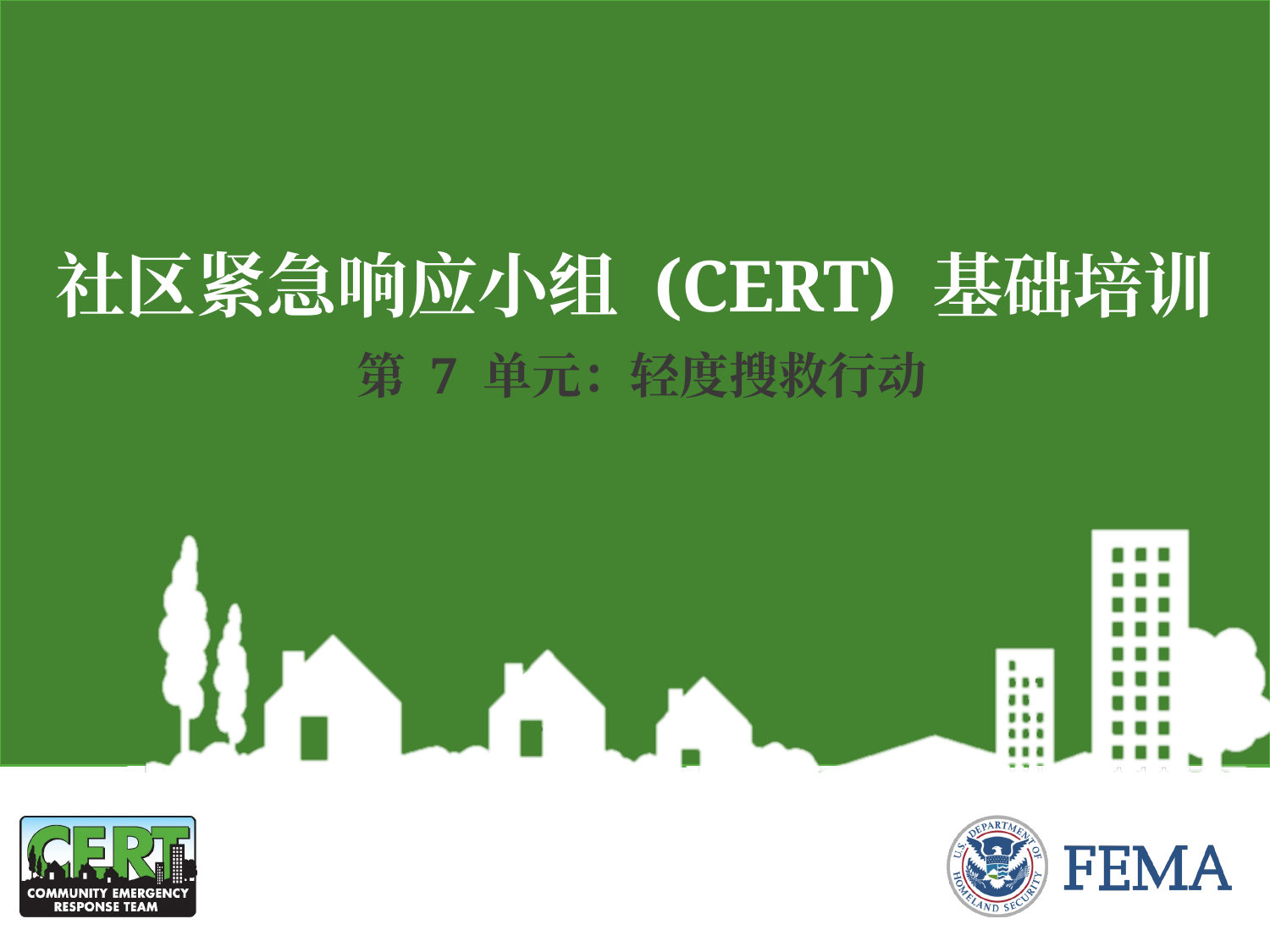

# 社区紧急响应小组 (CERT) 基础培训

第 7 单元：轻度搜救行动